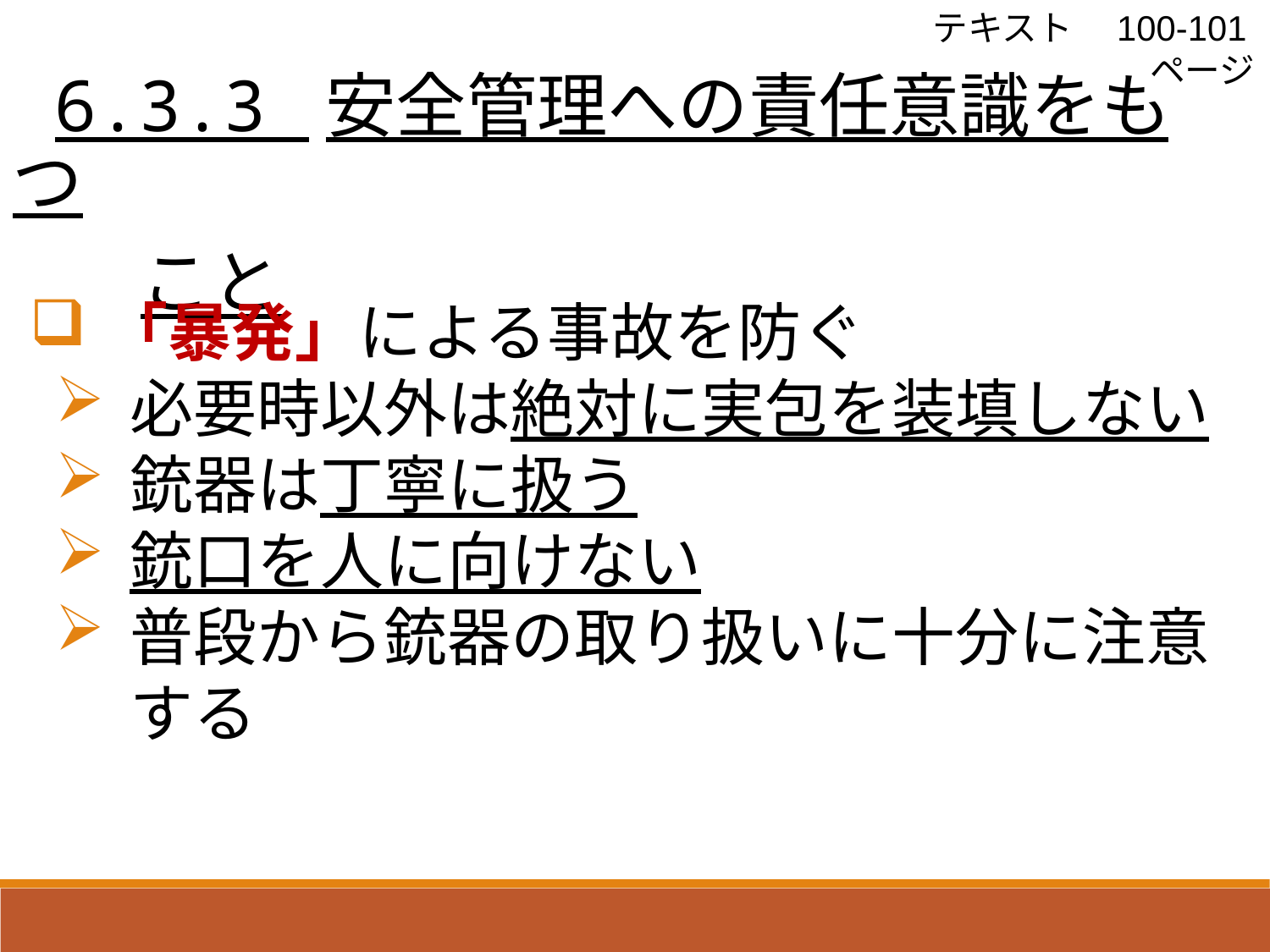

テキスト　100-101ページ
 6.3.3 安全管理への責任意識をもつ
       こと
「暴発」による事故を防ぐ
必要時以外は絶対に実包を装填しない
銃器は丁寧に扱う
銃口を人に向けない
普段から銃器の取り扱いに十分に注意する